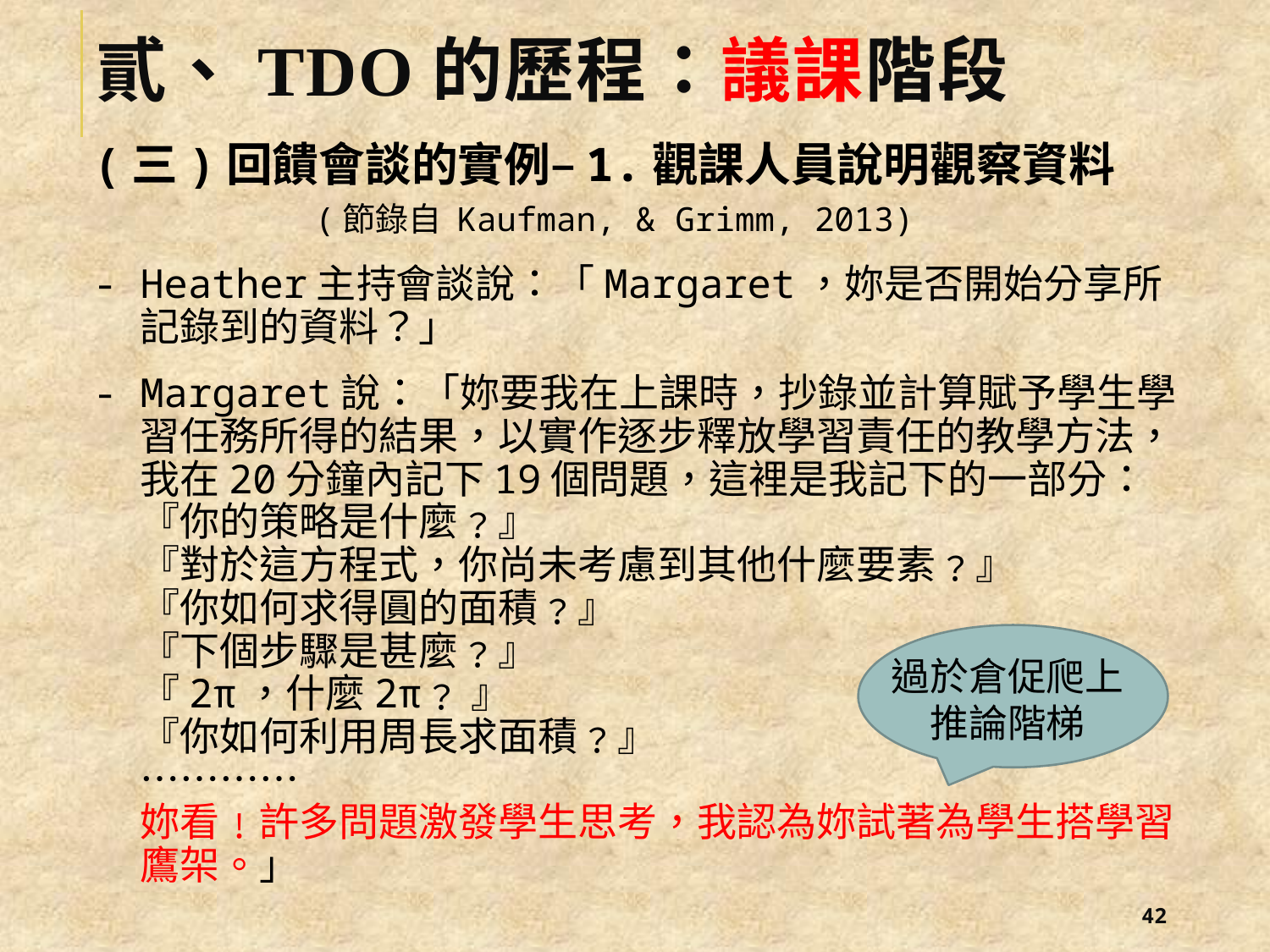

# 貳、TDO的歷程：議課階段
(三)回饋會談的實例–1.觀課人員說明觀察資料
                    (節錄自 Kaufman, & Grimm, 2013)
Heather主持會談說：「Margaret，妳是否開始分享所記錄到的資料？」
Margaret說：「妳要我在上課時，抄錄並計算賦予學生學習任務所得的結果，以實作逐步釋放學習責任的教學方法，我在20分鐘內記下19個問題，這裡是我記下的一部分：
『你的策略是什麼﹖』
『對於這方程式，你尚未考慮到其他什麼要素﹖』
『你如何求得圓的面積﹖』
『下個步驟是甚麼﹖』
『2π，什麼2π﹖』
『你如何利用周長求面積﹖』
…………
妳看﹗許多問題激發學生思考，我認為妳試著為學生搭學習鷹架。」

過於倉促爬上
推論階梯
42